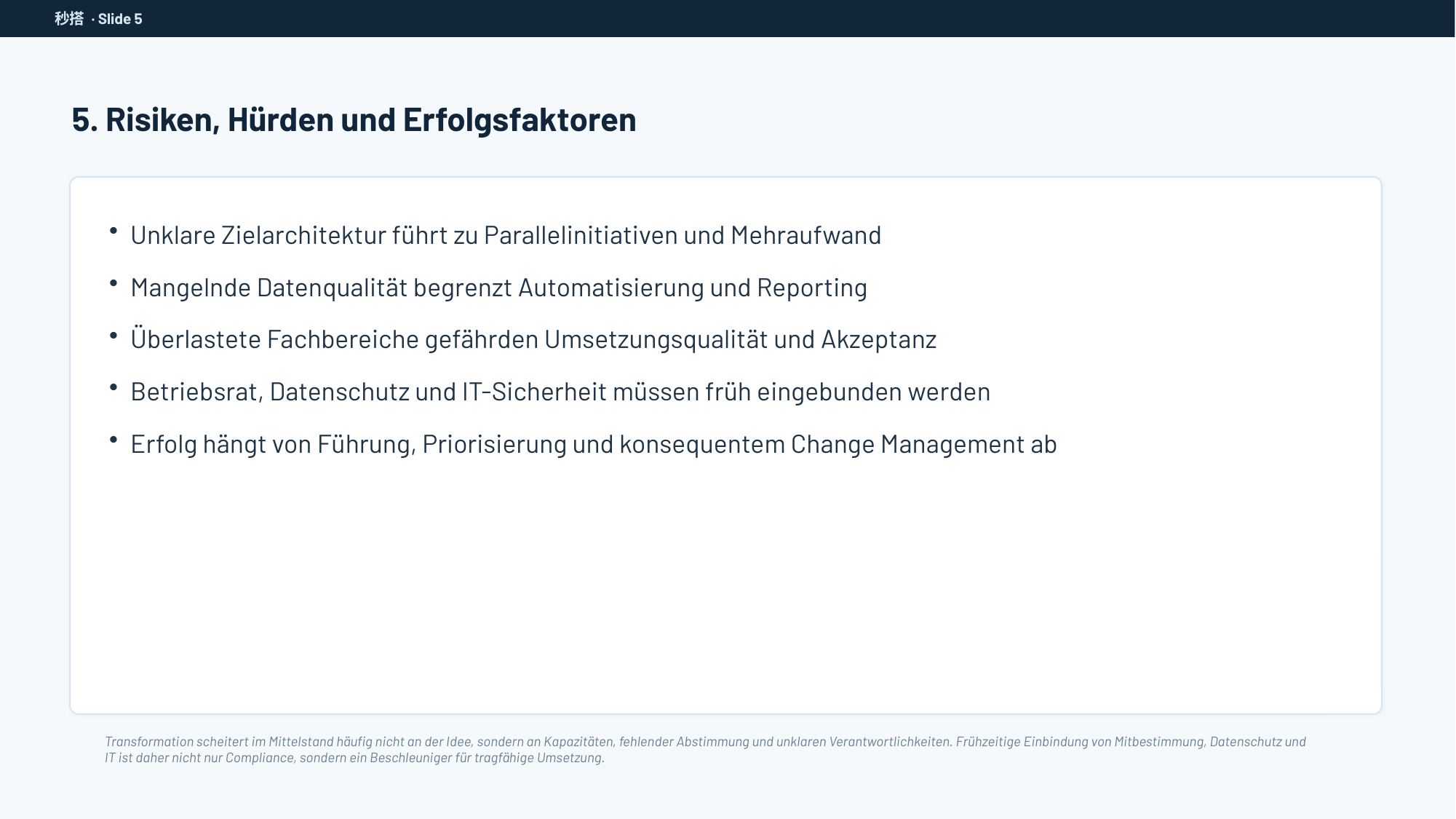

秒搭 · Slide 5
5. Risiken, Hürden und Erfolgsfaktoren

Unklare Zielarchitektur führt zu Parallelinitiativen und Mehraufwand
Mangelnde Datenqualität begrenzt Automatisierung und Reporting
Überlastete Fachbereiche gefährden Umsetzungsqualität und Akzeptanz
Betriebsrat, Datenschutz und IT-Sicherheit müssen früh eingebunden werden
Erfolg hängt von Führung, Priorisierung und konsequentem Change Management ab
Transformation scheitert im Mittelstand häufig nicht an der Idee, sondern an Kapazitäten, fehlender Abstimmung und unklaren Verantwortlichkeiten. Frühzeitige Einbindung von Mitbestimmung, Datenschutz und IT ist daher nicht nur Compliance, sondern ein Beschleuniger für tragfähige Umsetzung.